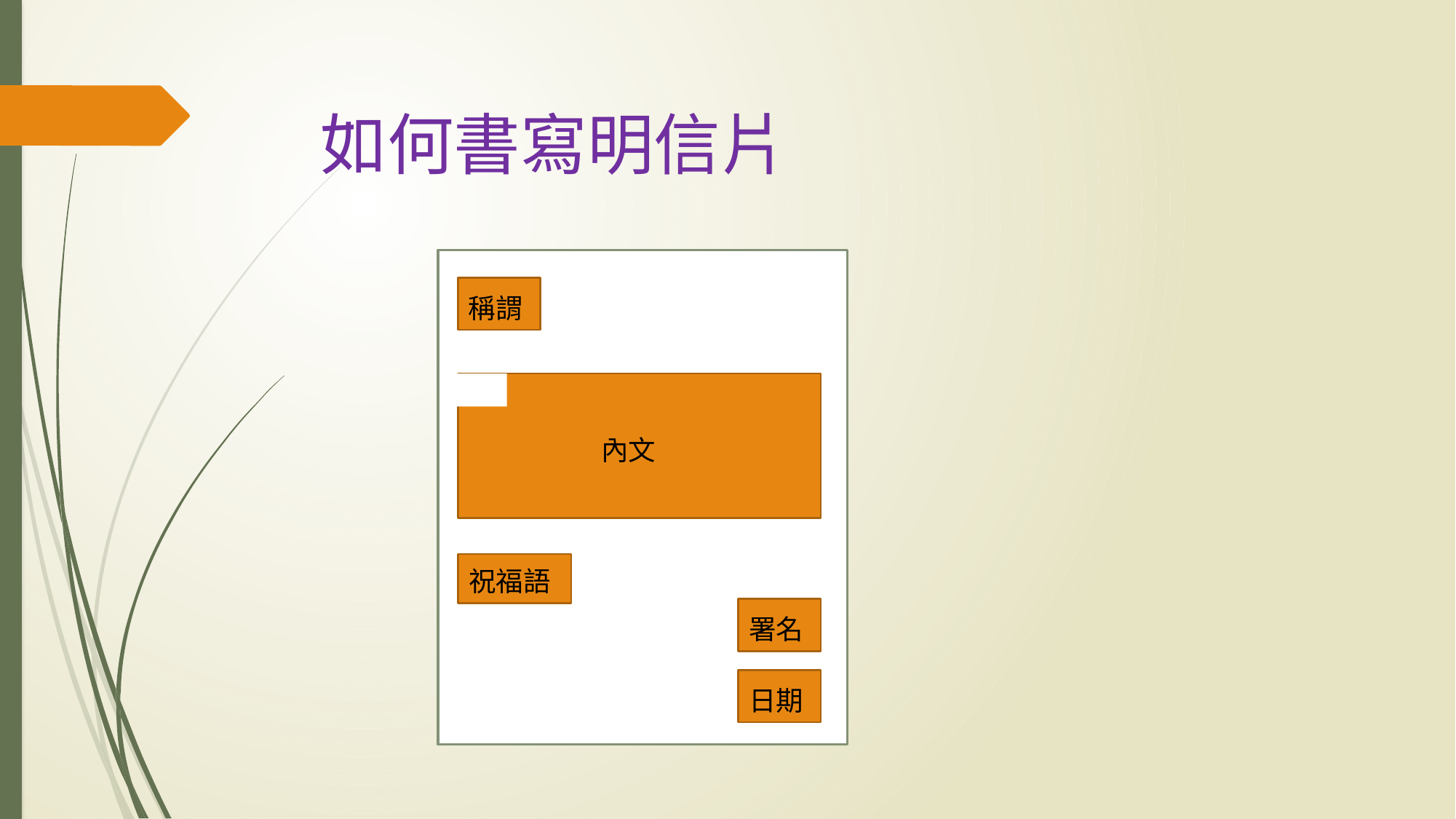

# 如何書寫明信片

稱謂

內文

祝福語

署名

日期